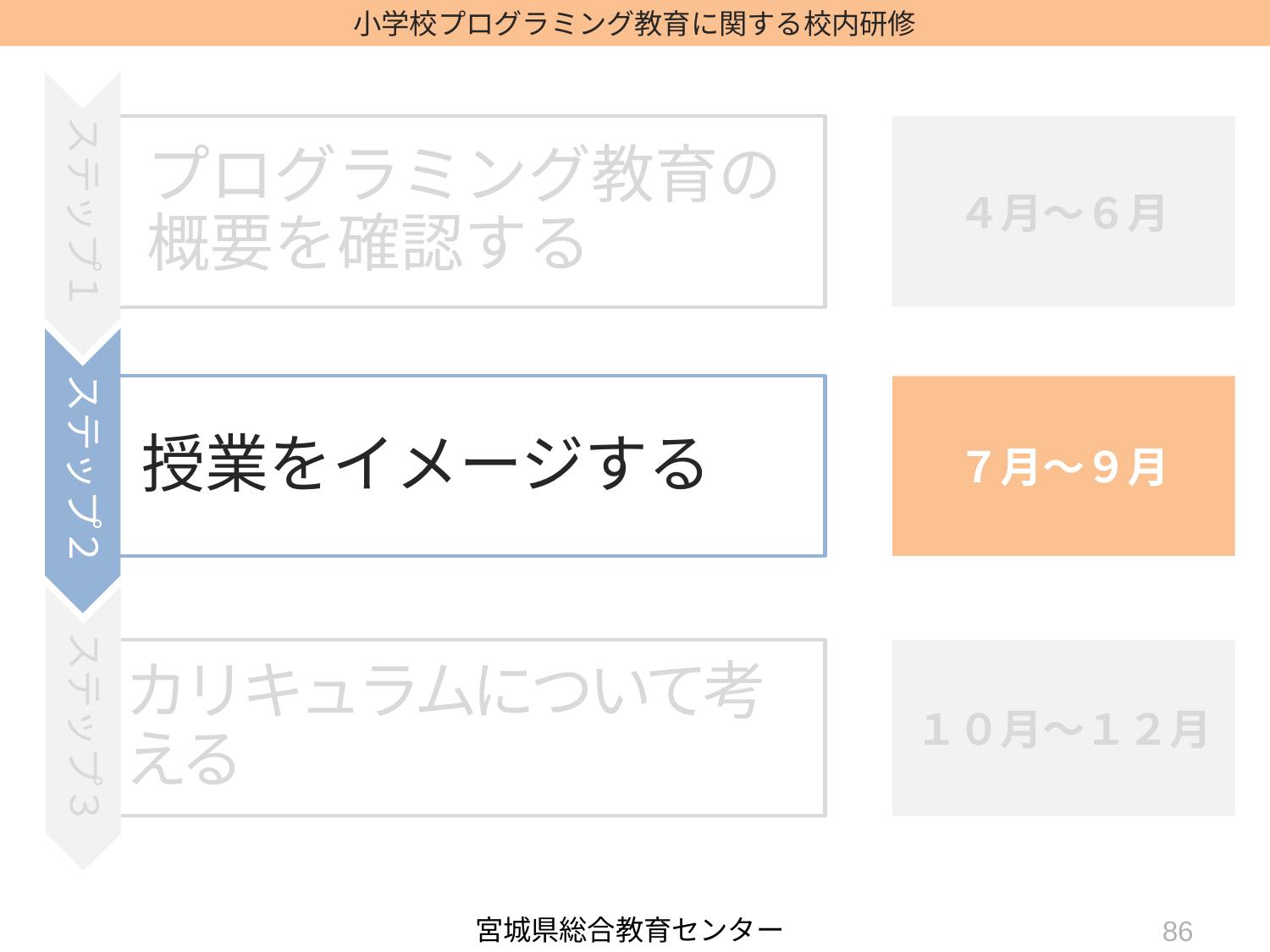

ステップ１

ステップ２

ステップ３

４月～６月

プログラミング教育の概要を確認する
７月～９月

授業をイメージする
１０月～１２月

カリキュラムについて考える
86